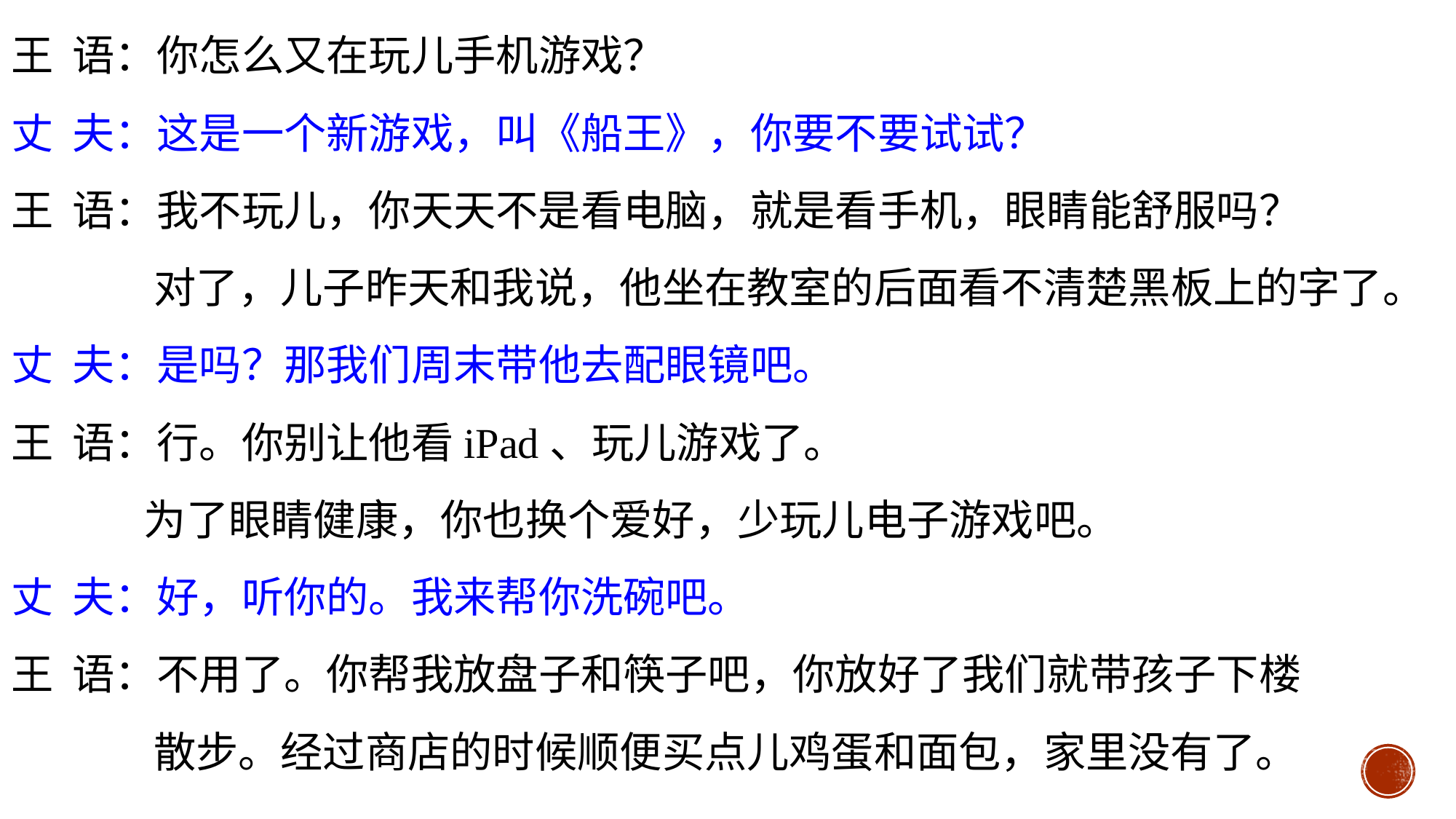

王  语：你怎么又在玩儿手机游戏？
丈  夫：这是一个新游戏，叫《船王》，你要不要试试？
王  语：我不玩儿，你天天不是看电脑，就是看手机，眼睛能舒服吗？
              对了，儿子昨天和我说，他坐在教室的后面看不清楚黑板上的字了。
丈  夫：是吗？那我们周末带他去配眼镜吧。
王  语：行。你别让他看iPad、玩儿游戏了。
             为了眼睛健康，你也换个爱好，少玩儿电子游戏吧。
丈  夫：好，听你的。我来帮你洗碗吧。
王  语：不用了。你帮我放盘子和筷子吧，你放好了我们就带孩子下楼
              散步。经过商店的时候顺便买点儿鸡蛋和面包，家里没有了。